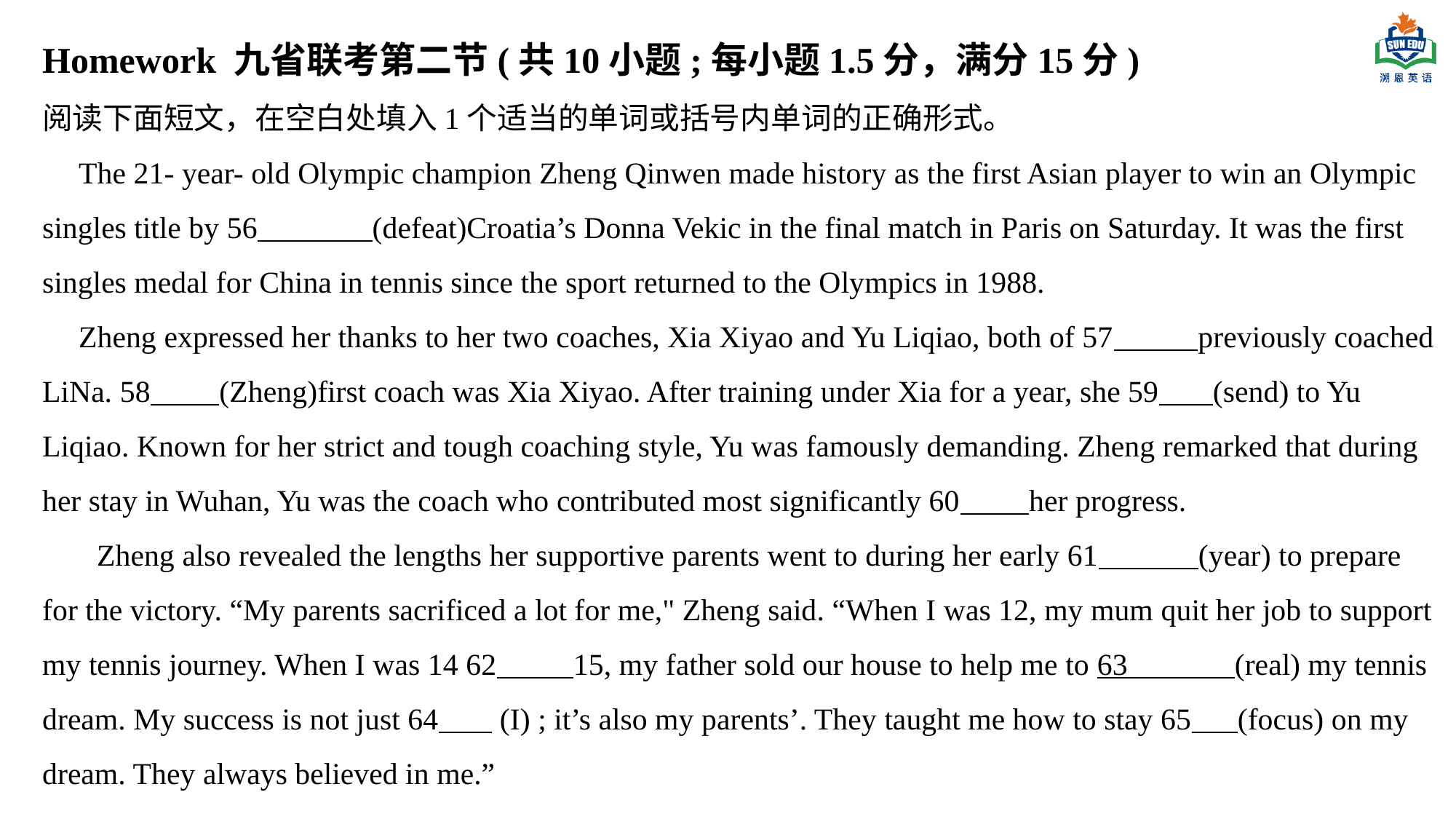

Homework 九省联考第二节(共10小题;每小题1.5分，满分15分)
阅读下面短文，在空白处填入1个适当的单词或括号内单词的正确形式。
The 21- year- old Olympic champion Zheng Qinwen made history as the first Asian player to win an Olympic singles title by 56               (defeat)Croatia’s Donna Vekic in the final match in Paris on Saturday. It was the first singles medal for China in tennis since the sport returned to the Olympics in 1988.
Zheng expressed her thanks to her two coaches, Xia Xiyao and Yu Liqiao, both of 57           previously coached LiNa. 58         (Zheng)first coach was Xia Xiyao. After training under Xia for a year, she 59       (send) to Yu Liqiao. Known for her strict and tough coaching style, Yu was famously demanding. Zheng remarked that during her stay in Wuhan, Yu was the coach who contributed most significantly 60         her progress.
Zheng also revealed the lengths her supportive parents went to during her early 61             (year) to prepare for the victory. “My parents sacrificed a lot for me," Zheng said. “When I was 12, my mum quit her job to support my tennis journey. When I was 14 62          15, my father sold our house to help me to 63              (real) my tennis dream. My success is not just 64        (I) ; it’s also my parents’. They taught me how to stay 65      (focus) on my dream. They always believed in me.”